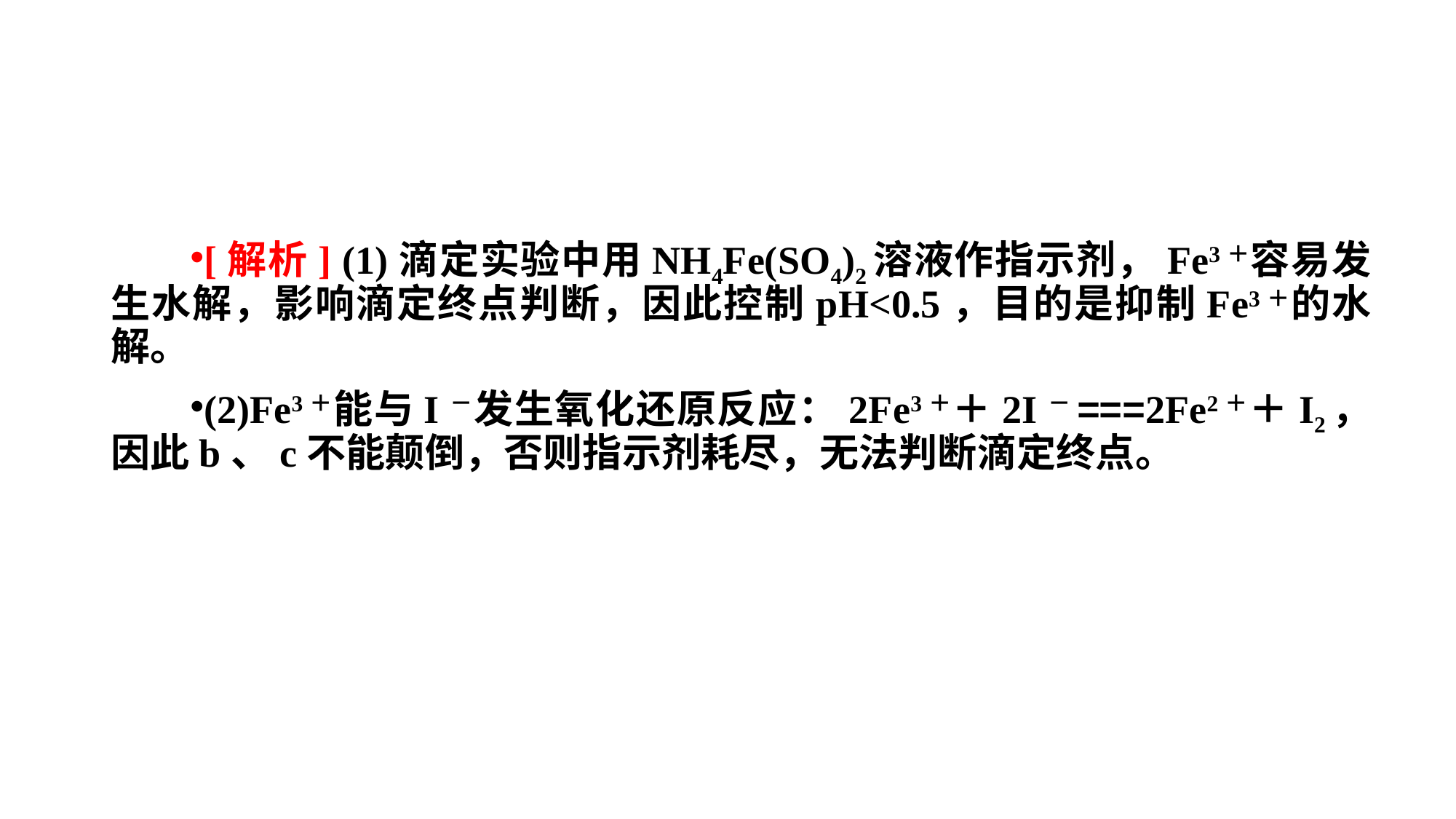

[解析] (1)滴定实验中用NH4Fe(SO4)2溶液作指示剂，Fe3＋容易发生水解，影响滴定终点判断，因此控制pH<0.5，目的是抑制Fe3＋的水解。
(2)Fe3＋能与I－发生氧化还原反应：2Fe3＋＋2I－===2Fe2＋＋I2，因此b、c不能颠倒，否则指示剂耗尽，无法判断滴定终点。